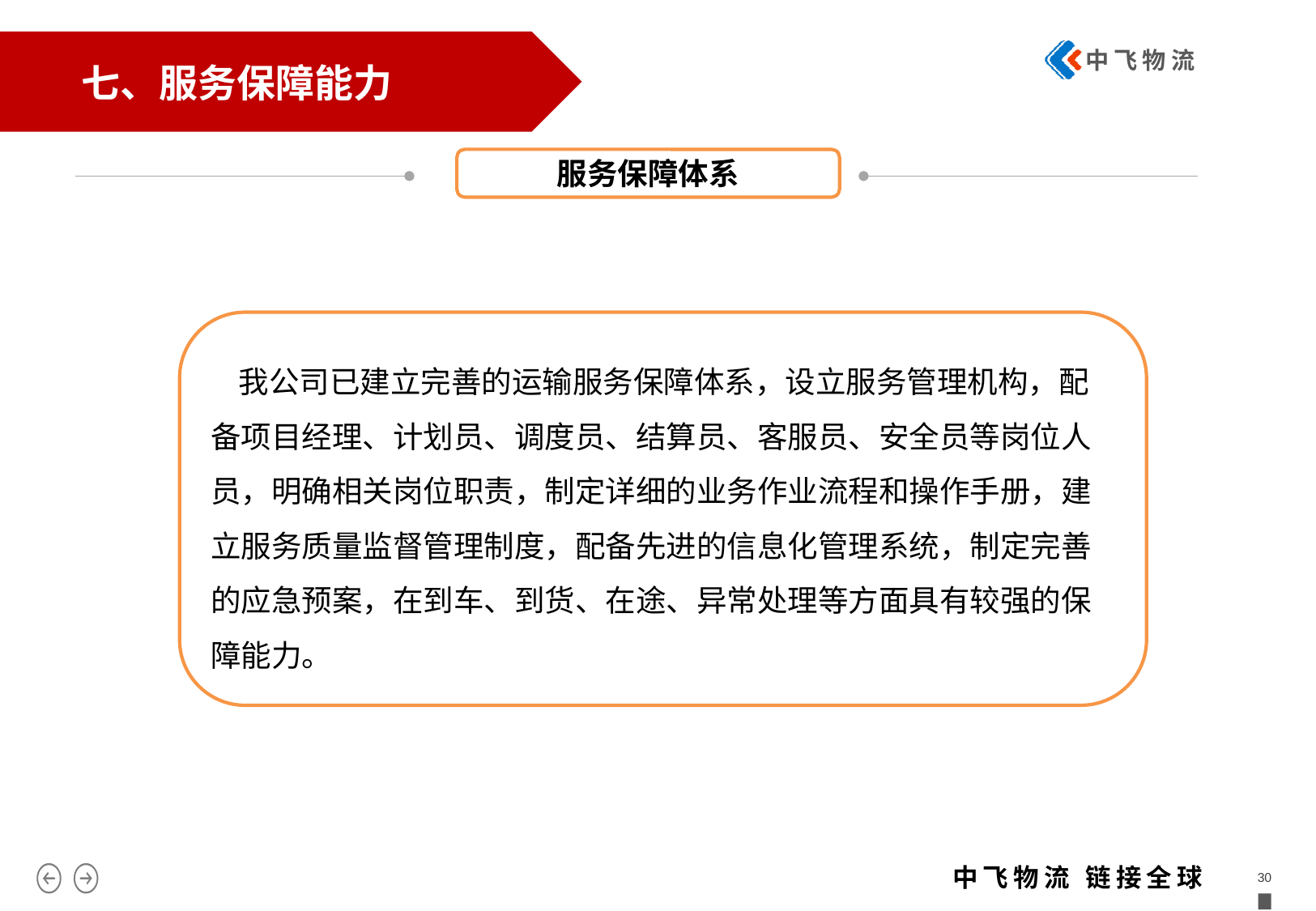

# 七、服务保障能力
服务保障体系
   我公司已建立完善的运输服务保障体系，设立服务管理机构，配备项目经理、计划员、调度员、结算员、客服员、安全员等岗位人员，明确相关岗位职责，制定详细的业务作业流程和操作手册，建立服务质量监督管理制度，配备先进的信息化管理系统，制定完善的应急预案，在到车、到货、在途、异常处理等方面具有较强的保障能力。